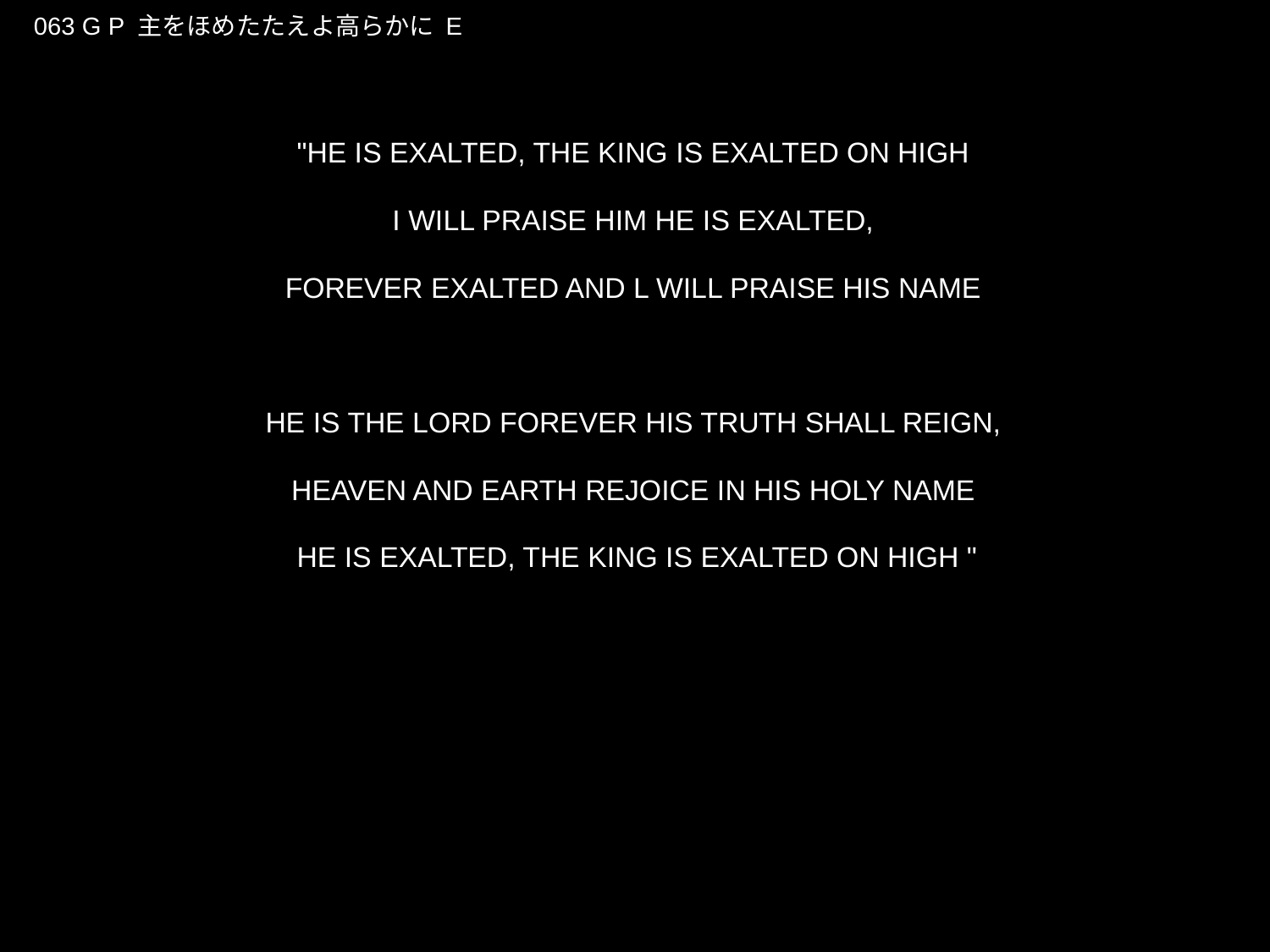

しゅをほめたたえよたからかに
★P
063 G P 主をほめたたえよ高らかに E
★３
"HE IS EXALTED, THE KING IS EXALTED ON HIGH
I WILL PRAISE HIM HE IS EXALTED,
FOREVER EXALTED AND L WILL PRAISE HIS NAME
HE IS THE LORD FOREVER HIS TRUTH SHALL REIGN,
HEAVEN AND EARTH REJOICE IN HIS HOLY NAME
HE IS EXALTED, THE KING IS EXALTED ON HIGH "